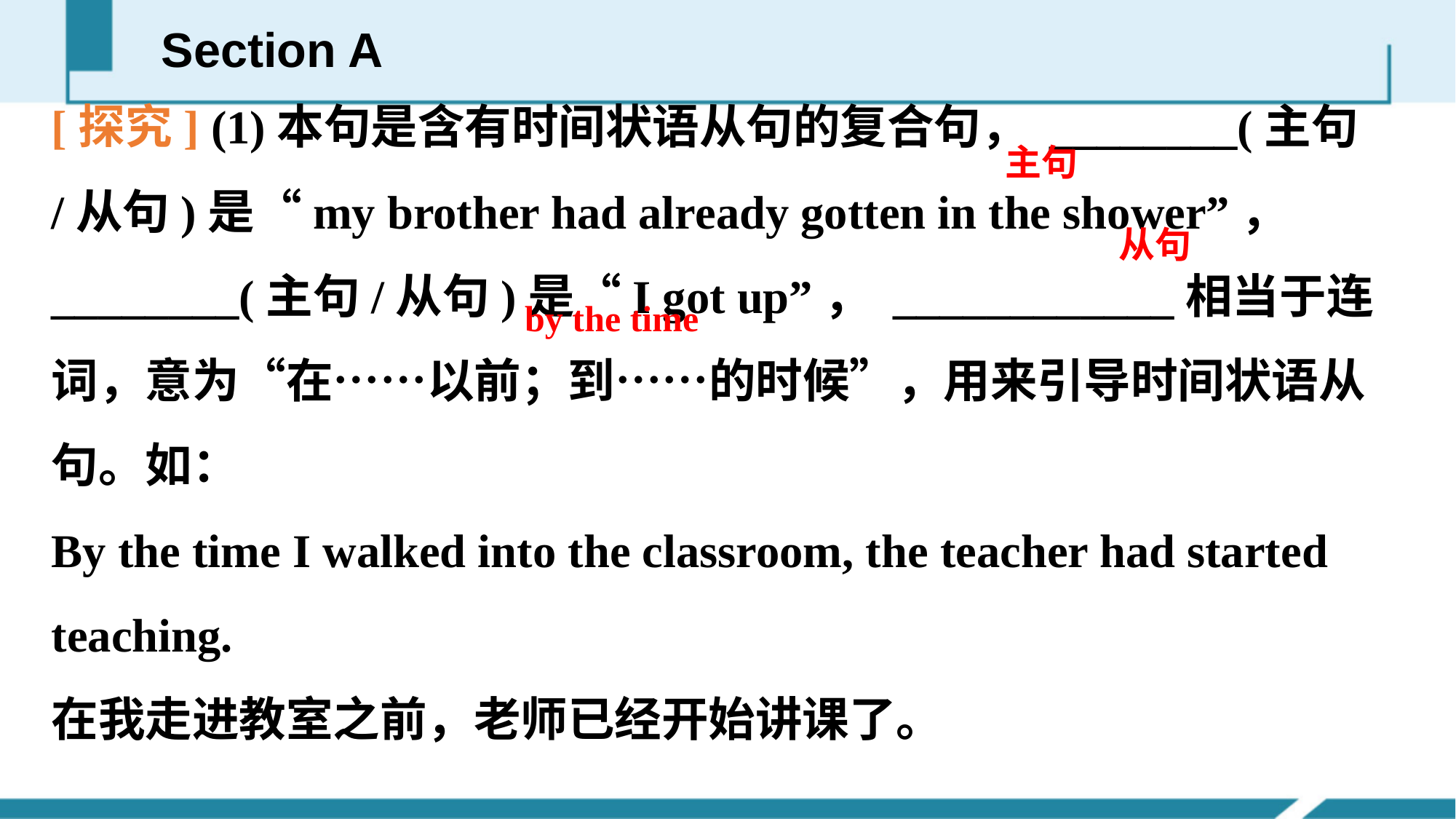

Section A
[探究] (1)本句是含有时间状语从句的复合句， ________(主句/从句)是“my brother had already gotten in the shower”， ________(主句/从句)是“I got up”， ____________相当于连词，意为“在……以前；到……的时候”，用来引导时间状语从句。如：
By the time I walked into the classroom, the teacher had started teaching.
在我走进教室之前，老师已经开始讲课了。
主句
从句
by the time